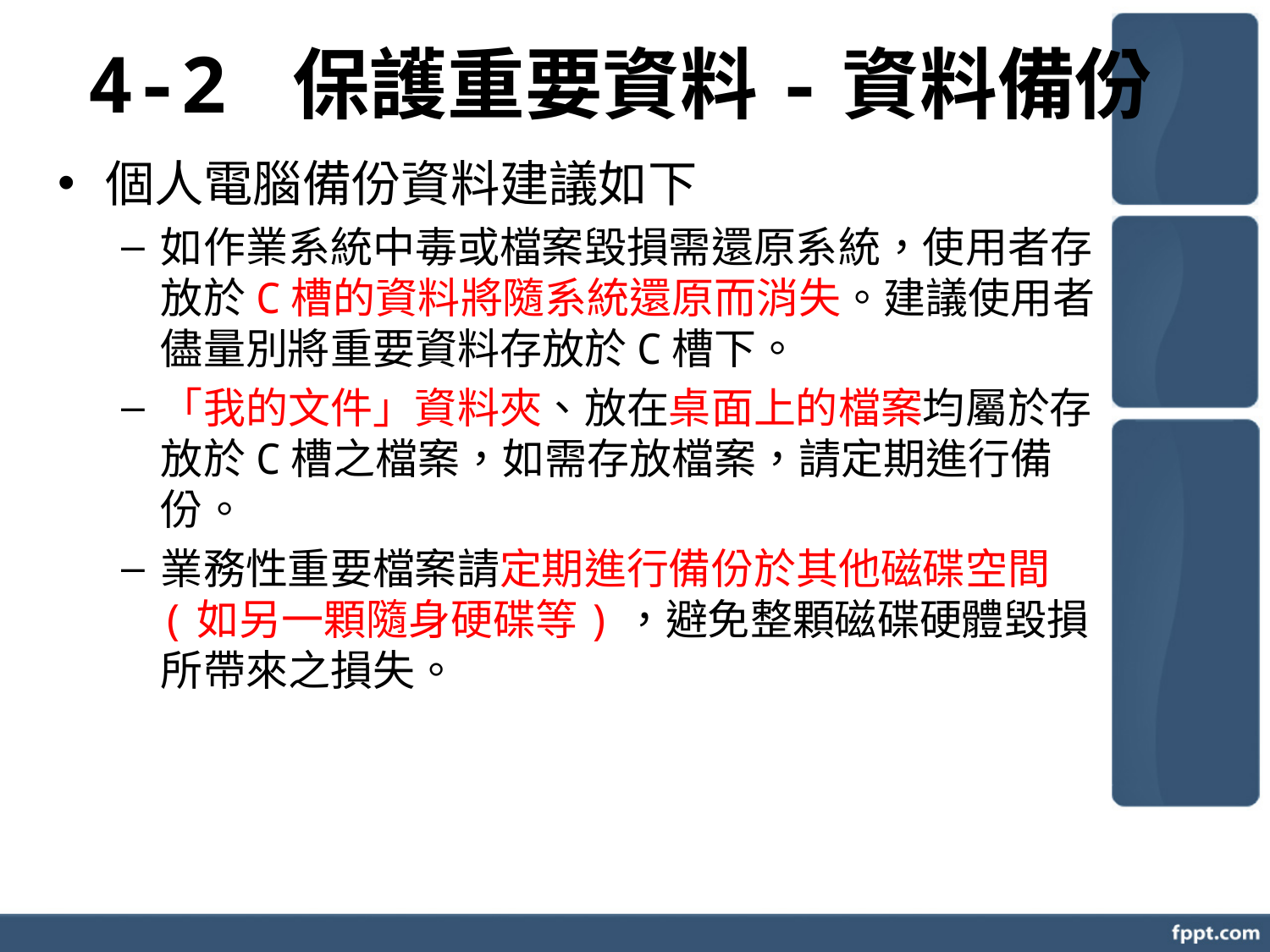

4-2 保護重要資料-資料備份
個人電腦備份資料建議如下
如作業系統中毒或檔案毀損需還原系統，使用者存放於C槽的資料將隨系統還原而消失。建議使用者儘量別將重要資料存放於C槽下。
「我的文件」資料夾、放在桌面上的檔案均屬於存放於C槽之檔案，如需存放檔案，請定期進行備份。
業務性重要檔案請定期進行備份於其他磁碟空間(如另一顆隨身硬碟等)，避免整顆磁碟硬體毀損所帶來之損失。